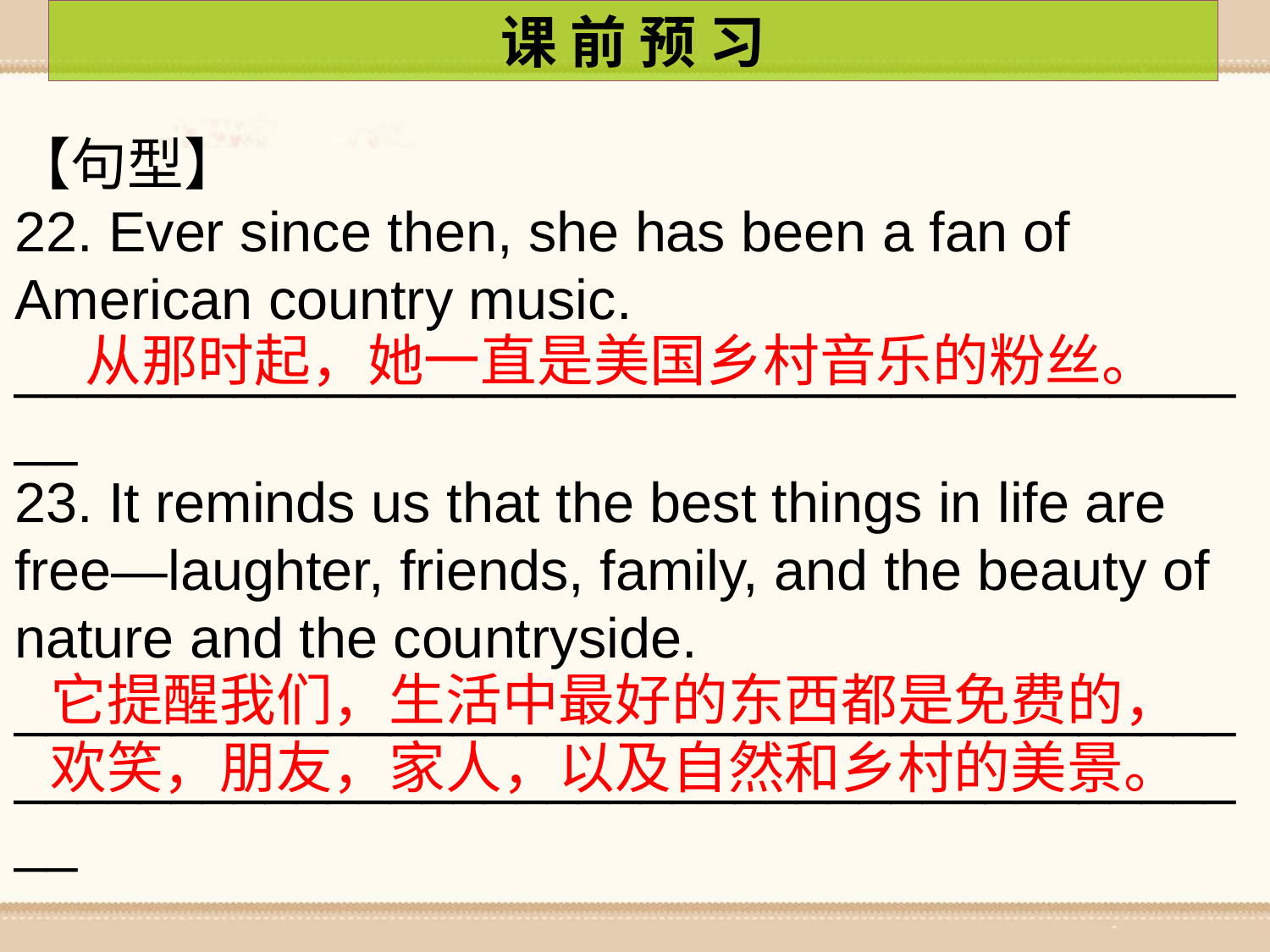

课 前 预 习
【句型】
22. Ever since then, she has been a fan of American country music.
_________________________________________
23. It reminds us that the best things in life are free—laughter, friends, family, and the beauty of nature and the countryside.
________________________________________________________________________________
从那时起，她一直是美国乡村音乐的粉丝。
它提醒我们，生活中最好的东西都是免费的，欢笑，朋友，家人，以及自然和乡村的美景。